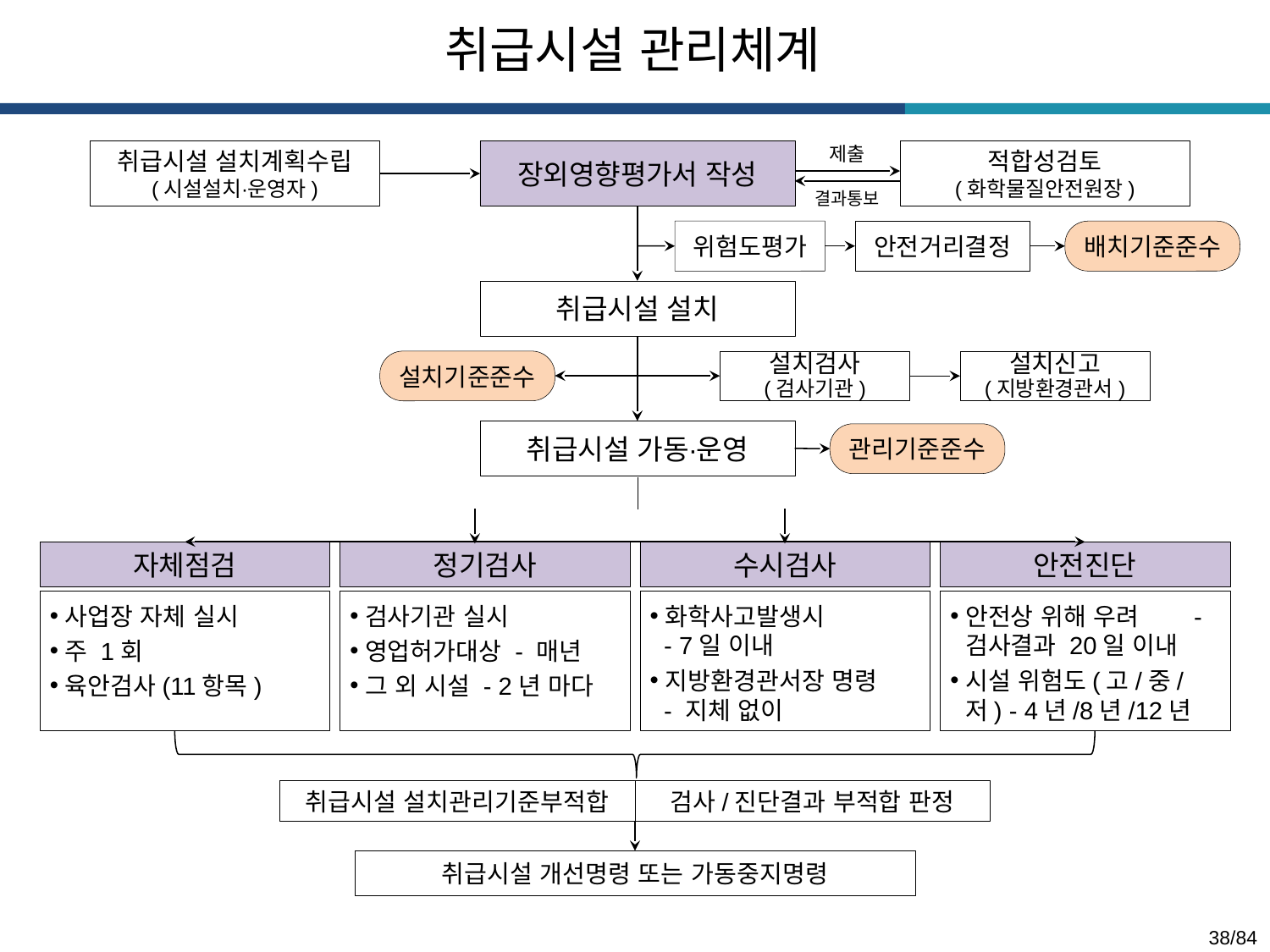

취급시설 관리체계
취급시설 설치계획수립
(시설설치∙운영자)
장외영향평가서 작성
제출
적합성검토
(화학물질안전원장)
결과통보
위험도평가
안전거리결정
배치기준준수
취급시설 설치

설치기준준수
설치검사
(검사기관)
설치신고
(지방환경관서)
취급시설 가동∙운영
관리기준준수
자체점검
정기검사
수시검사
안전진단
사업장 자체 실시
주 1회
육안검사(11항목)
검사기관 실시
영업허가대상 - 매년
그 외 시설 - 2년 마다
화학사고발생시
  - 7일 이내
지방환경관서장 명령
  - 지체 없이
안전상 위해 우려       - 검사결과 20일 이내
시설 위험도(고/중/저) - 4년/8년/12년
취급시설 설치관리기준부적합
검사/진단결과 부적합 판정
취급시설 개선명령 또는 가동중지명령